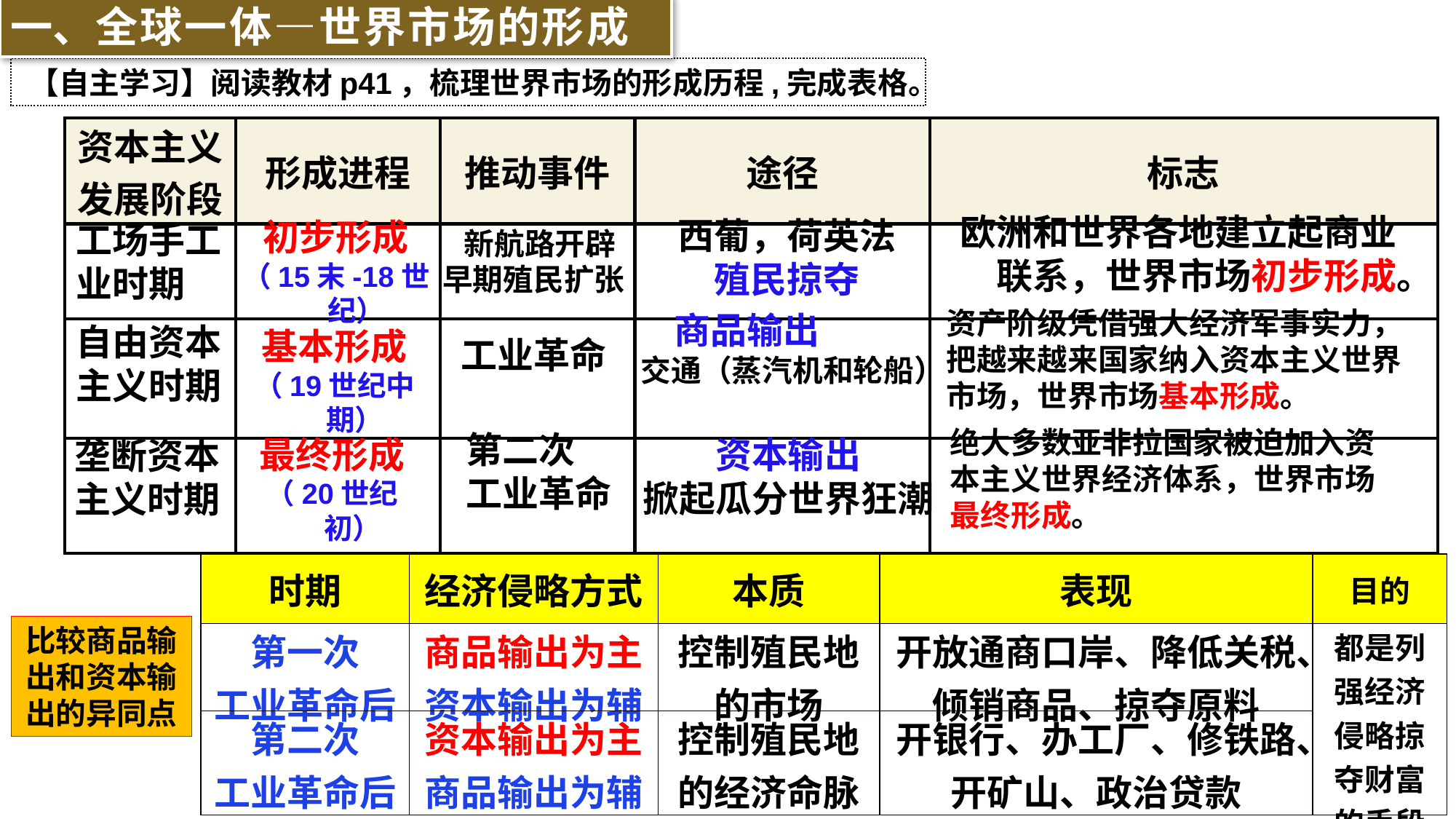

一、全球一体—世界市场的形成
【自主学习】阅读教材p41，梳理世界市场的形成历程,完成表格。
| 资本主义 发展阶段 | 形成进程 | 推动事件 | 途径 | 标志 |
| --- | --- | --- | --- | --- |
|  |  |  |  |  |
|  |  |  |  |  |
|  |  |  |  |  |
欧洲和世界各地建立起商业联系，世界市场初步形成。
西葡，荷英法
殖民掠夺
初步形成
（15末-18世纪）
工场手工
业时期
新航路开辟
早期殖民扩张
资产阶级凭借强大经济军事实力，把越来越来国家纳入资本主义世界市场，世界市场基本形成。
     商品输出
交通（蒸汽机和轮船）
自由资本
主义时期
基本形成
（19世纪中期）
工业革命
绝大多数亚非拉国家被迫加入资本主义世界经济体系，世界市场最终形成。
第二次
工业革命
最终形成
（20世纪初）
资本输出
掀起瓜分世界狂潮
垄断资本
主义时期
| 时期 | 经济侵略方式 | 本质 | 表现 | 目的 |
| --- | --- | --- | --- | --- |
| 第一次 工业革命后 | 商品输出为主 资本输出为辅 | 控制殖民地 的市场 | 开放通商口岸、降低关税、倾销商品、掠夺原料 | 都是列强经济侵略掠夺财富的手段 |
| 第二次 工业革命后 | 资本输出为主 商品输出为辅 | 控制殖民地的经济命脉 | 开银行、办工厂、修铁路、开矿山、政治贷款 |  |
比较商品输出和资本输出的异同点